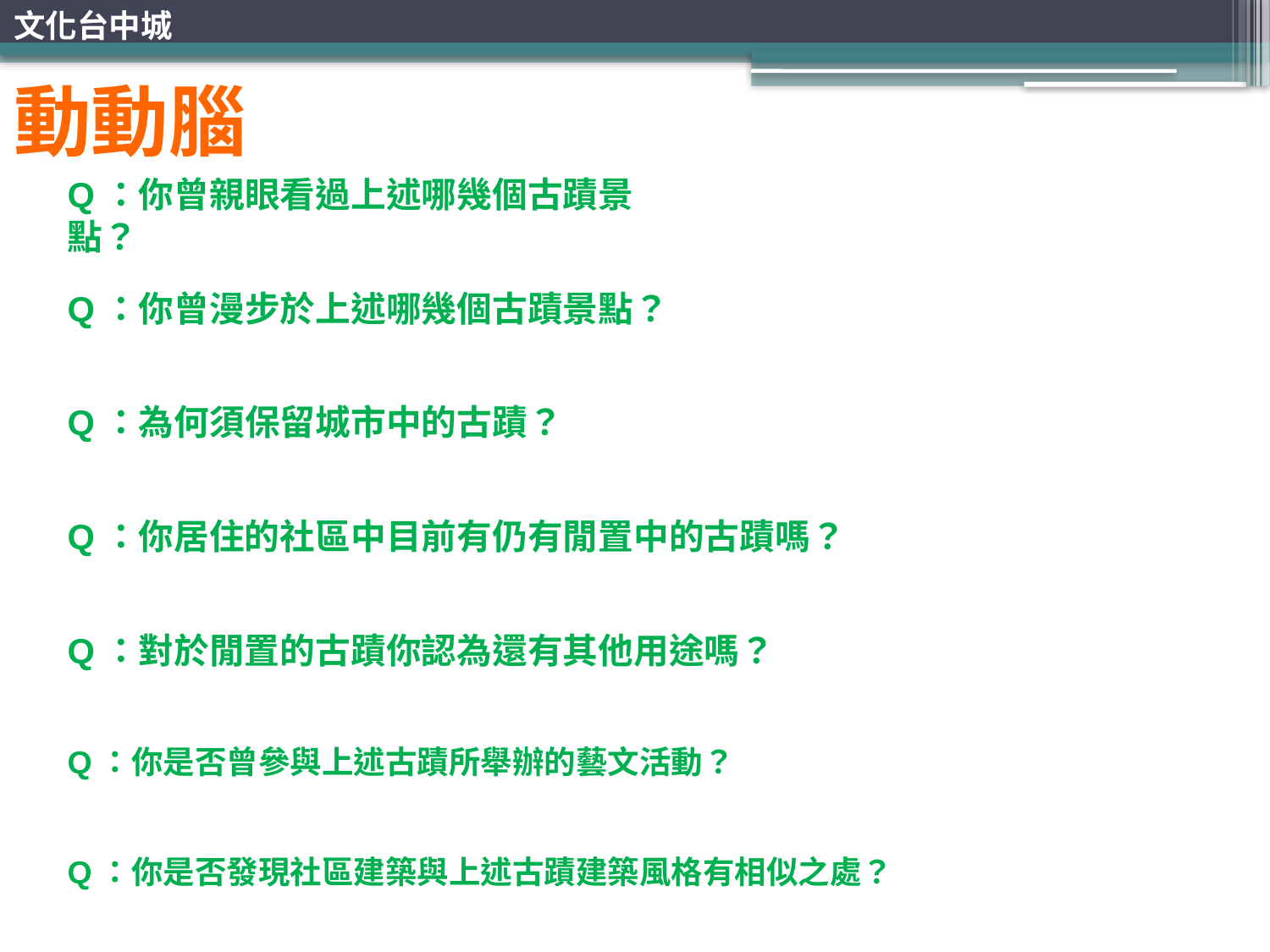

文化台中城
動動腦
Q：你曾親眼看過上述哪幾個古蹟景點？
Q：你曾漫步於上述哪幾個古蹟景點？
Q：為何須保留城市中的古蹟？
Q：你居住的社區中目前有仍有閒置中的古蹟嗎？
Q：對於閒置的古蹟你認為還有其他用途嗎？
Q：你是否曾參與上述古蹟所舉辦的藝文活動？
Q：你是否發現社區建築與上述古蹟建築風格有相似之處？